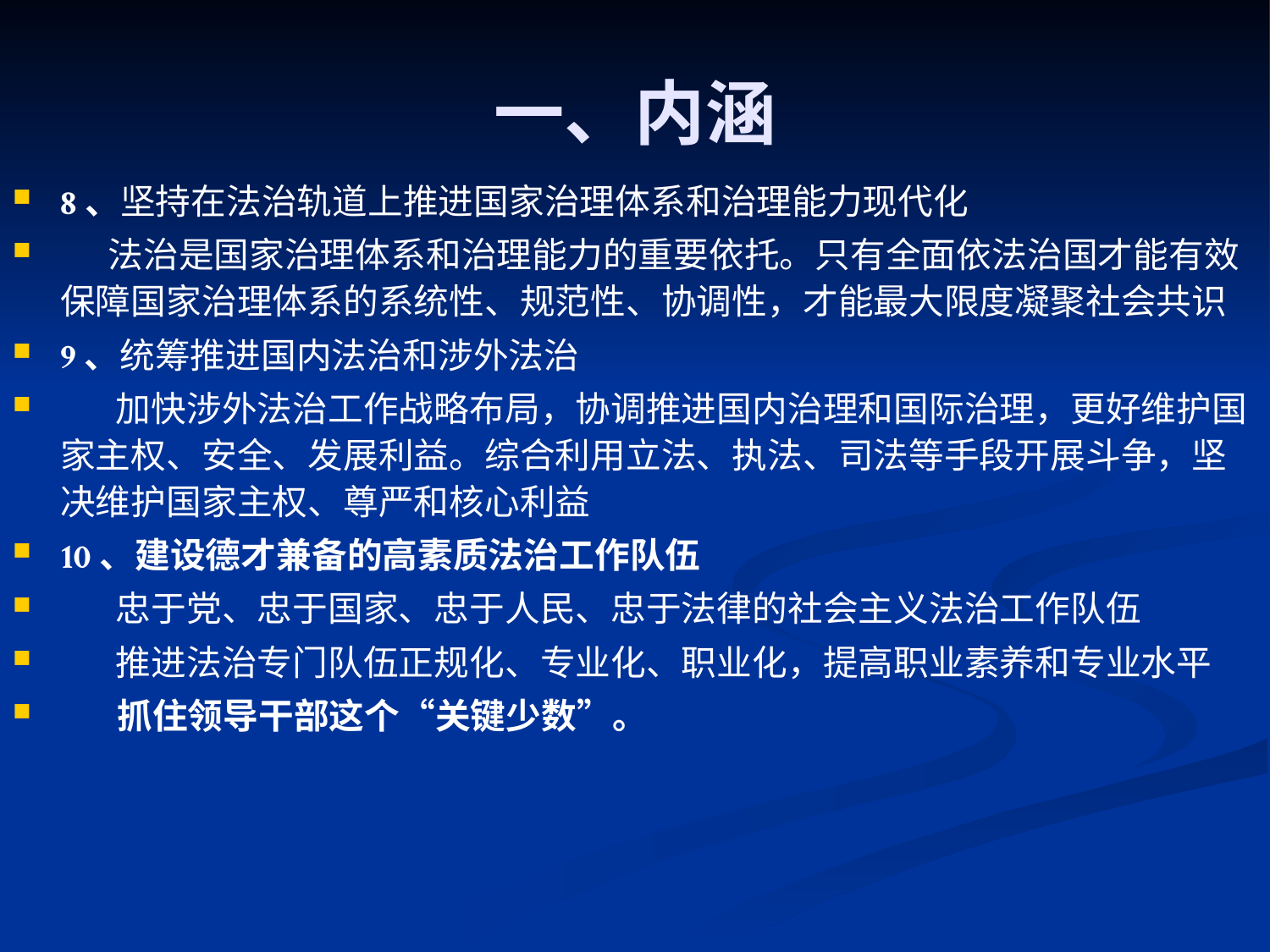

# 一、内涵
8、坚持在法治轨道上推进国家治理体系和治理能力现代化
     法治是国家治理体系和治理能力的重要依托。只有全面依法治国才能有效保障国家治理体系的系统性、规范性、协调性，才能最大限度凝聚社会共识
9、统筹推进国内法治和涉外法治
      加快涉外法治工作战略布局，协调推进国内治理和国际治理，更好维护国家主权、安全、发展利益。综合利用立法、执法、司法等手段开展斗争，坚决维护国家主权、尊严和核心利益
10、建设德才兼备的高素质法治工作队伍
      忠于党、忠于国家、忠于人民、忠于法律的社会主义法治工作队伍
      推进法治专门队伍正规化、专业化、职业化，提高职业素养和专业水平
      抓住领导干部这个“关键少数”。